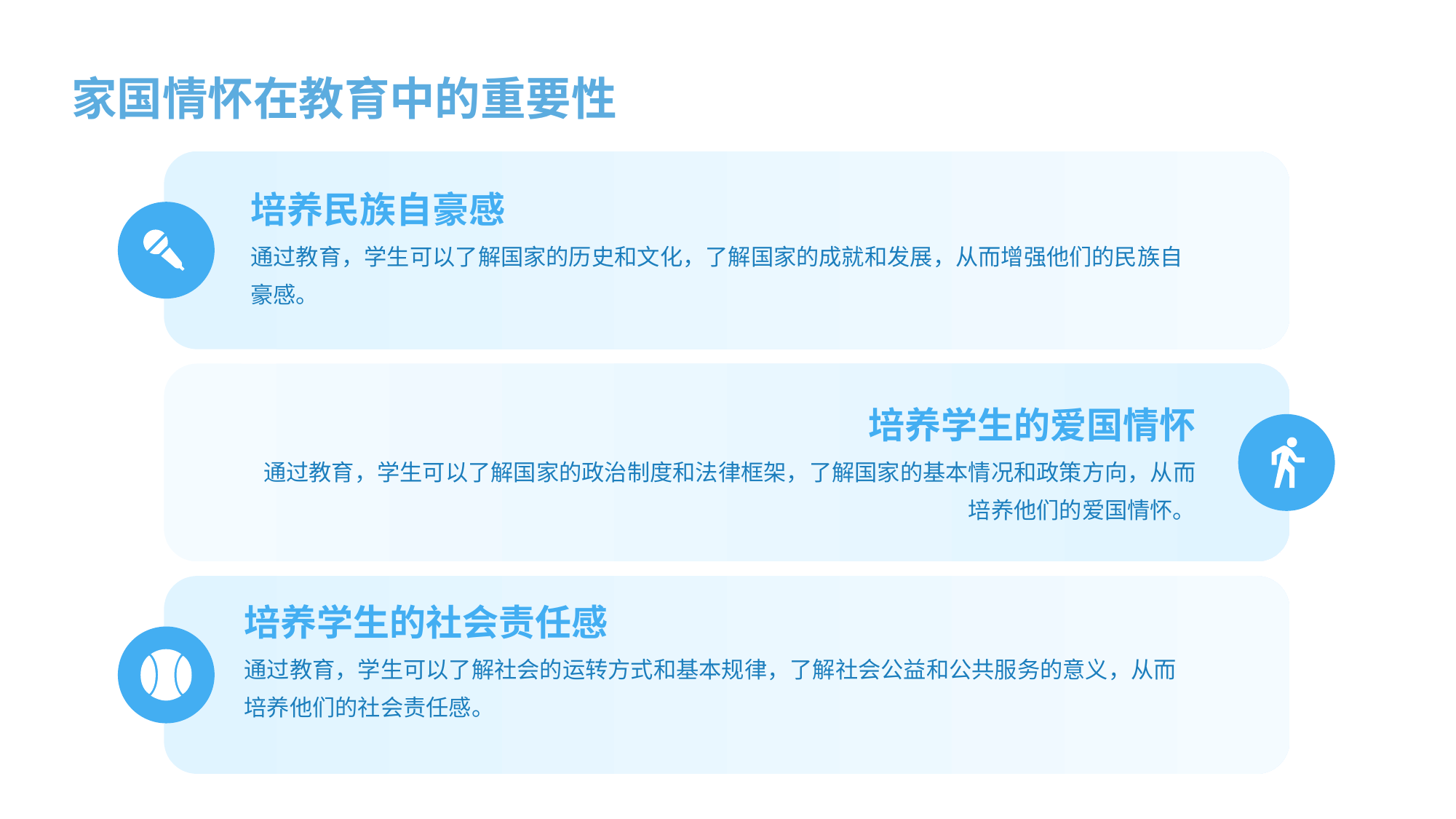

家国情怀在教育中的重要性

培养民族自豪感

通过教育，学生可以了解国家的历史和文化，了解国家的成就和发展，从而增强他们的民族自豪感。

培养学生的爱国情怀

通过教育，学生可以了解国家的政治制度和法律框架，了解国家的基本情况和政策方向，从而培养他们的爱国情怀。

培养学生的社会责任感

通过教育，学生可以了解社会的运转方式和基本规律，了解社会公益和公共服务的意义，从而培养他们的社会责任感。